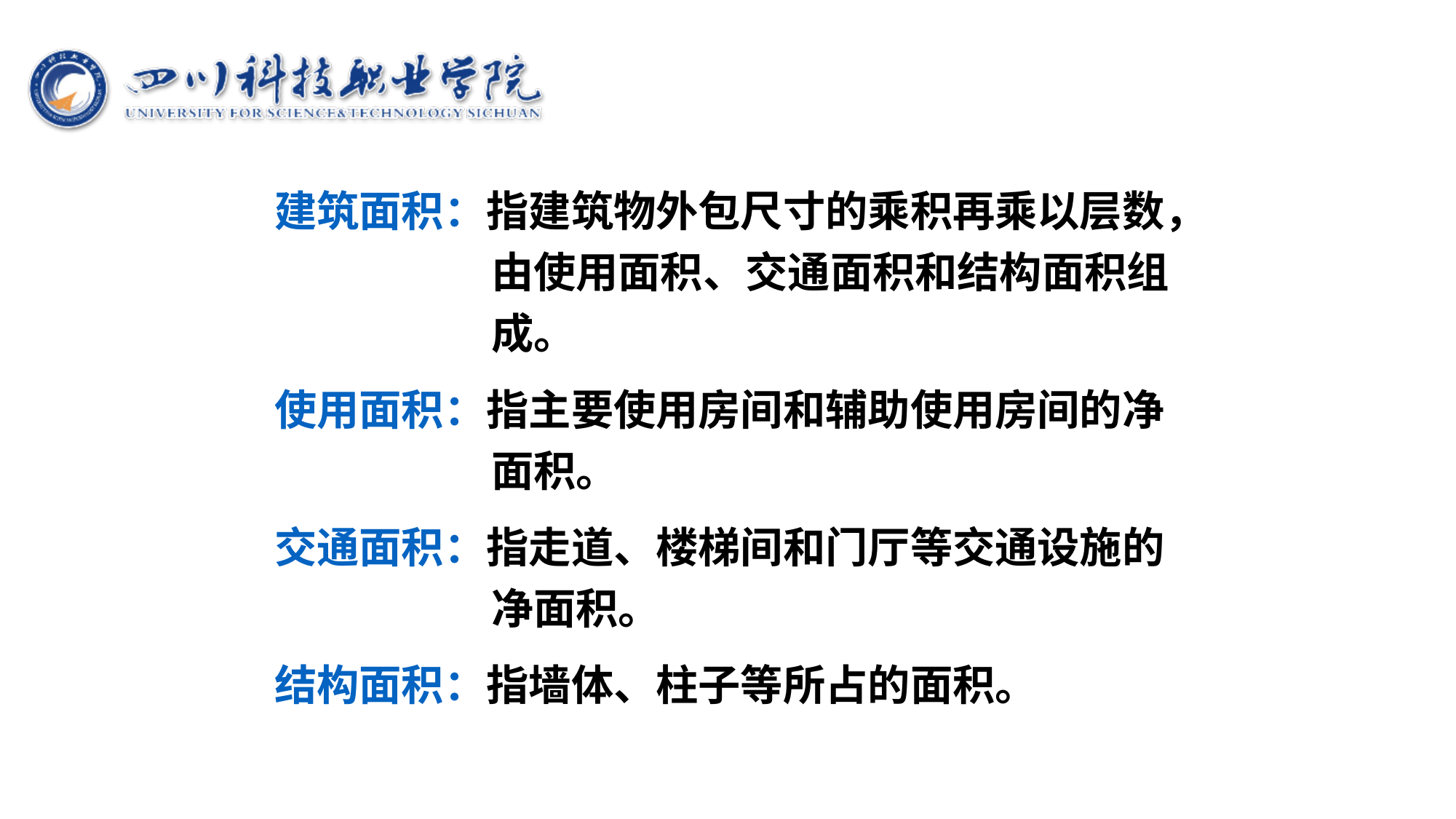

建筑面积：指建筑物外包尺寸的乘积再乘以层数，由使用面积、交通面积和结构面积组成。
使用面积：指主要使用房间和辅助使用房间的净面积。
交通面积：指走道、楼梯间和门厅等交通设施的净面积。
结构面积：指墙体、柱子等所占的面积。